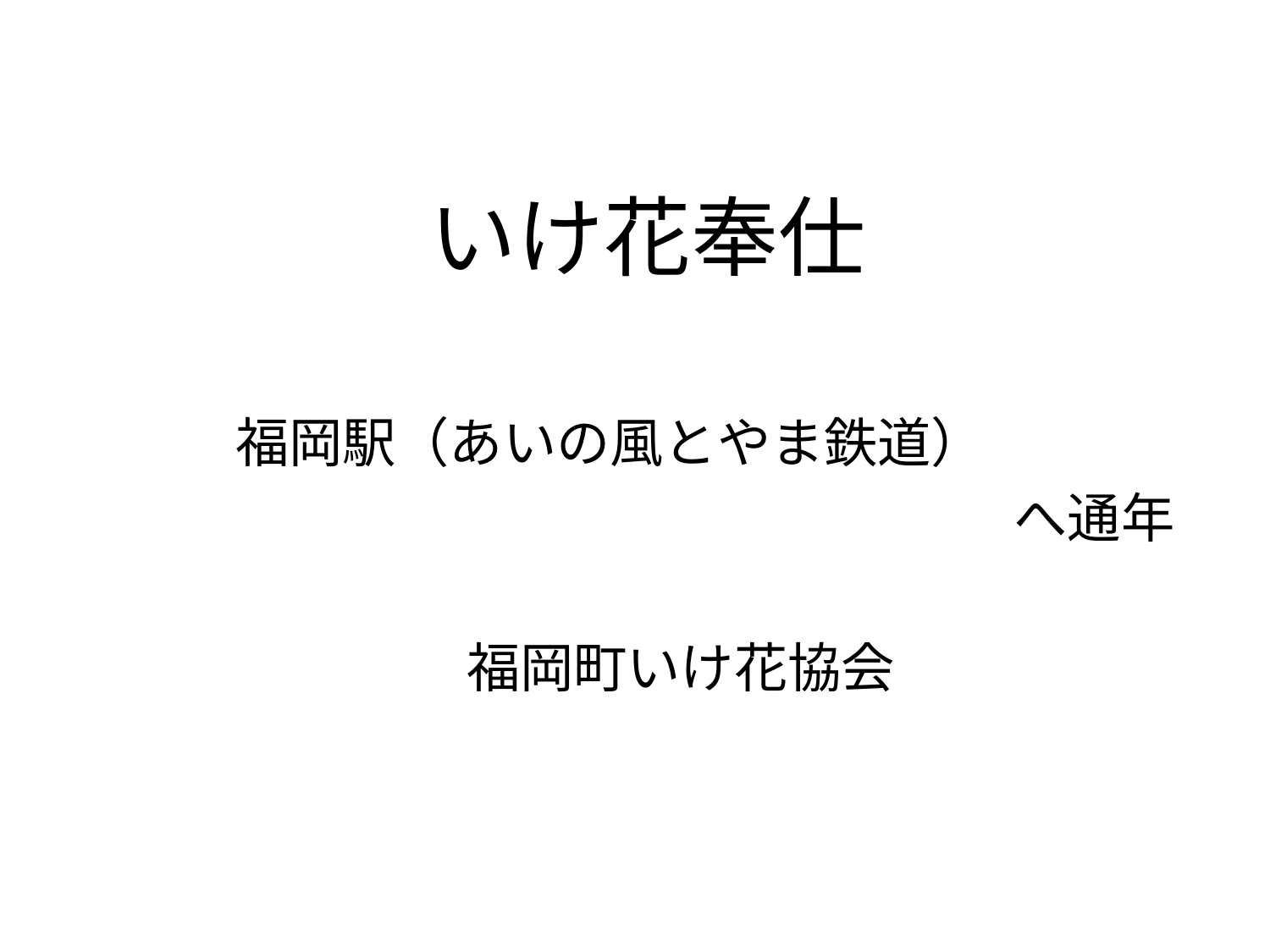

いけ花奉仕

　         福岡駅（あいの風とやま鉄道）
　　　　　　　　　　　　　　　　　   へ通年

　　　　　　  　福岡町いけ花協会